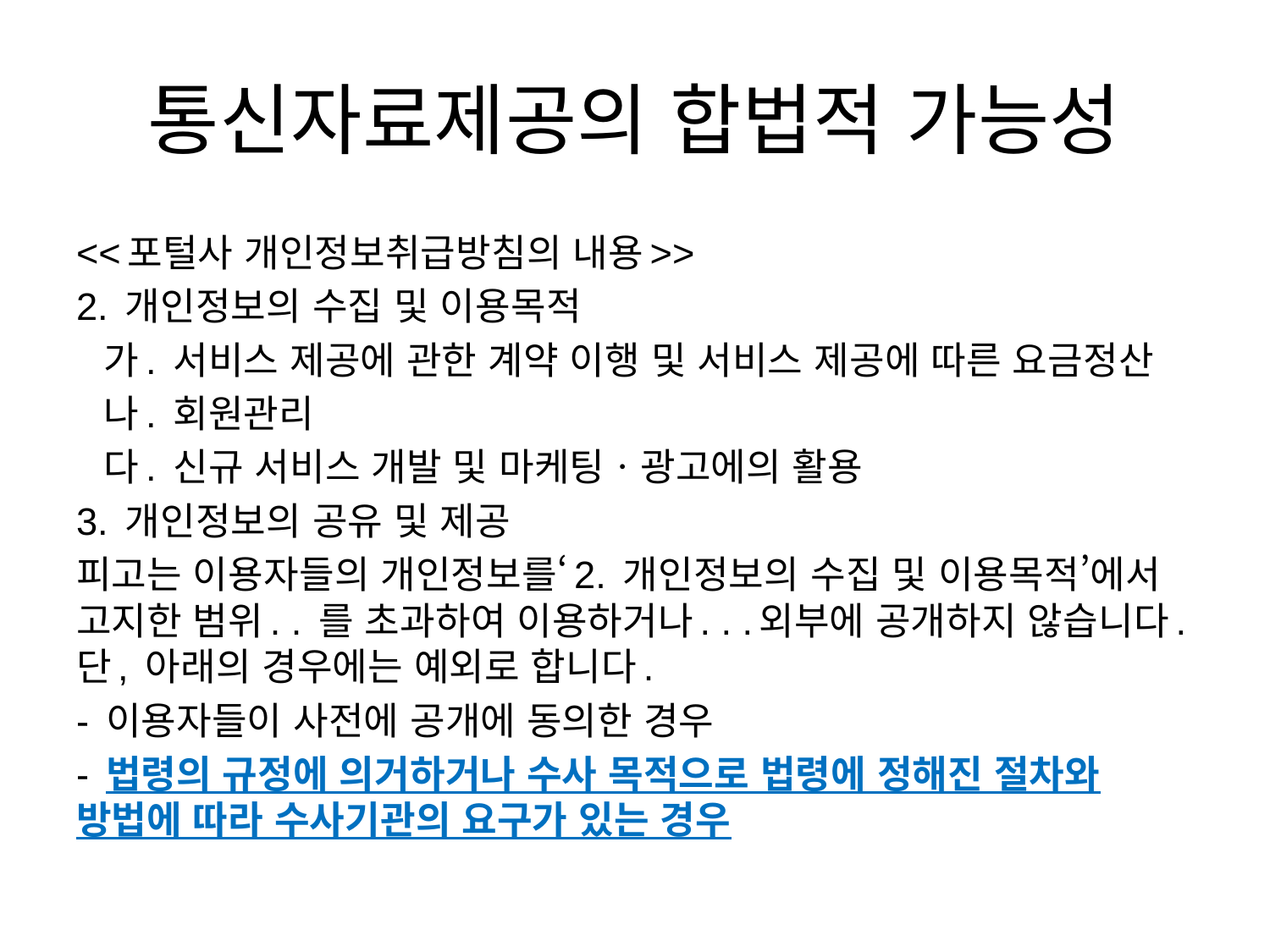

# 통신자료제공의 합법적 가능성
<<포털사 개인정보취급방침의 내용>>
2. 개인정보의 수집 및 이용목적
  가. 서비스 제공에 관한 계약 이행 및 서비스 제공에 따른 요금정산
  나. 회원관리
  다. 신규 서비스 개발 및 마케팅ㆍ광고에의 활용
3. 개인정보의 공유 및 제공
피고는 이용자들의 개인정보를‘2. 개인정보의 수집 및 이용목적’에서 고지한 범위. . 를 초과하여 이용하거나. . .외부에 공개하지 않습니다. 단, 아래의 경우에는 예외로 합니다.
- 이용자들이 사전에 공개에 동의한 경우
- 법령의 규정에 의거하거나 수사 목적으로 법령에 정해진 절차와 방법에 따라 수사기관의 요구가 있는 경우